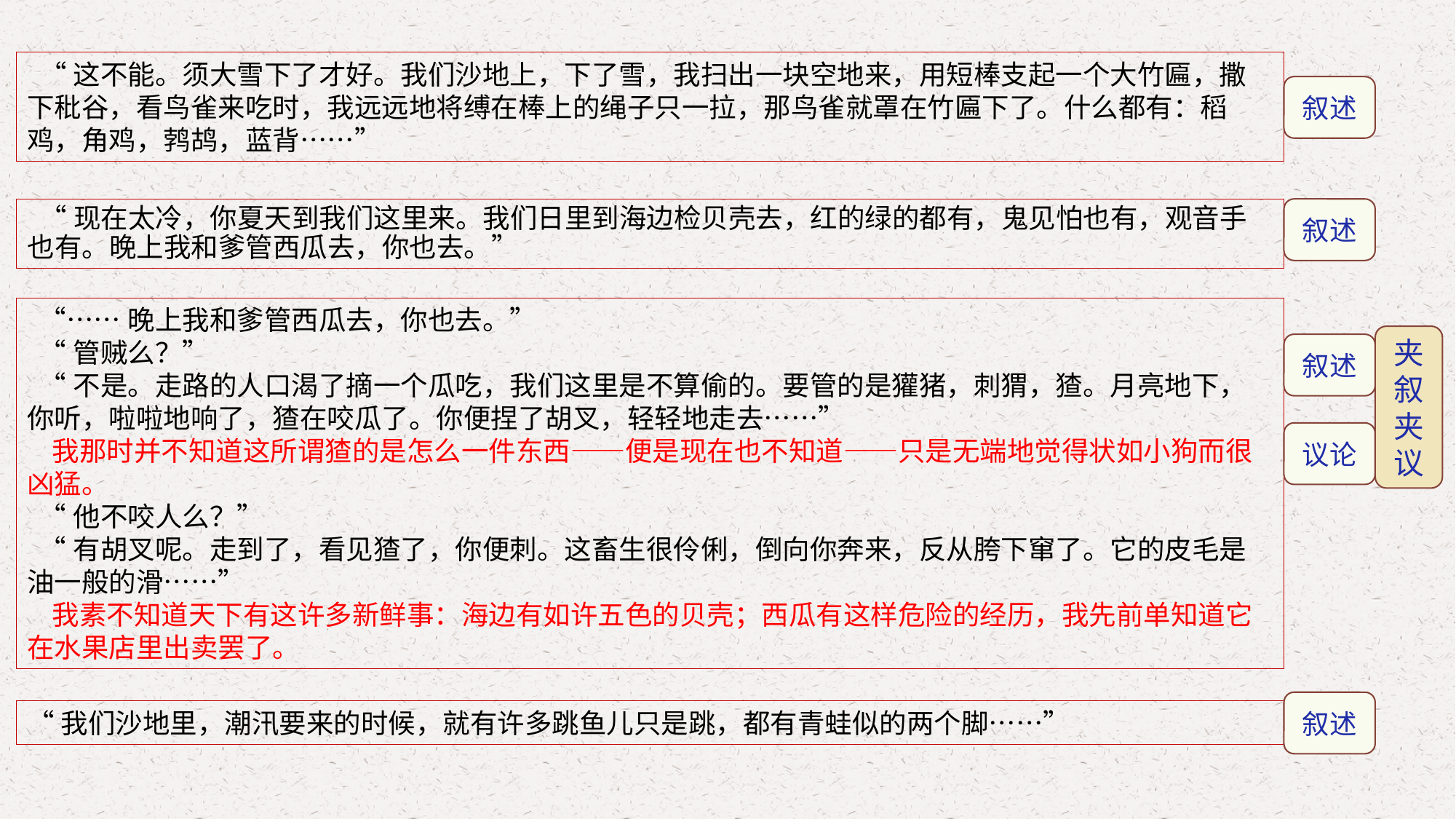

“这不能。须大雪下了才好。我们沙地上，下了雪，我扫出一块空地来，用短棒支起一个大竹匾，撒下秕谷，看鸟雀来吃时，我远远地将缚在棒上的绳子只一拉，那鸟雀就罩在竹匾下了。什么都有：稻鸡，角鸡，鹁鸪，蓝背……”
叙述
叙述
叙述
  “现在太冷，你夏天到我们这里来。我们日里到海边检贝壳去，红的绿的都有，鬼见怕也有，观音手也有。晚上我和爹管西瓜去，你也去。”

  “……晚上我和爹管西瓜去，你也去。”
  “管贼么？”
  “不是。走路的人口渴了摘一个瓜吃，我们这里是不算偷的。要管的是獾猪，刺猬，猹。月亮地下，你听，啦啦地响了，猹在咬瓜了。你便捏了胡叉，轻轻地走去……”
   我那时并不知道这所谓猹的是怎么一件东西——便是现在也不知道——只是无端地觉得状如小狗而很凶猛。
  “他不咬人么？”
  “有胡叉呢。走到了，看见猹了，你便刺。这畜生很伶俐，倒向你奔来，反从胯下窜了。它的皮毛是油一般的滑……”
   我素不知道天下有这许多新鲜事：海边有如许五色的贝壳；西瓜有这样危险的经历，我先前单知道它在水果店里出卖罢了。
夹
叙
夹
议
叙述
议论
“我们沙地里，潮汛要来的时候，就有许多跳鱼儿只是跳，都有青蛙似的两个脚……”